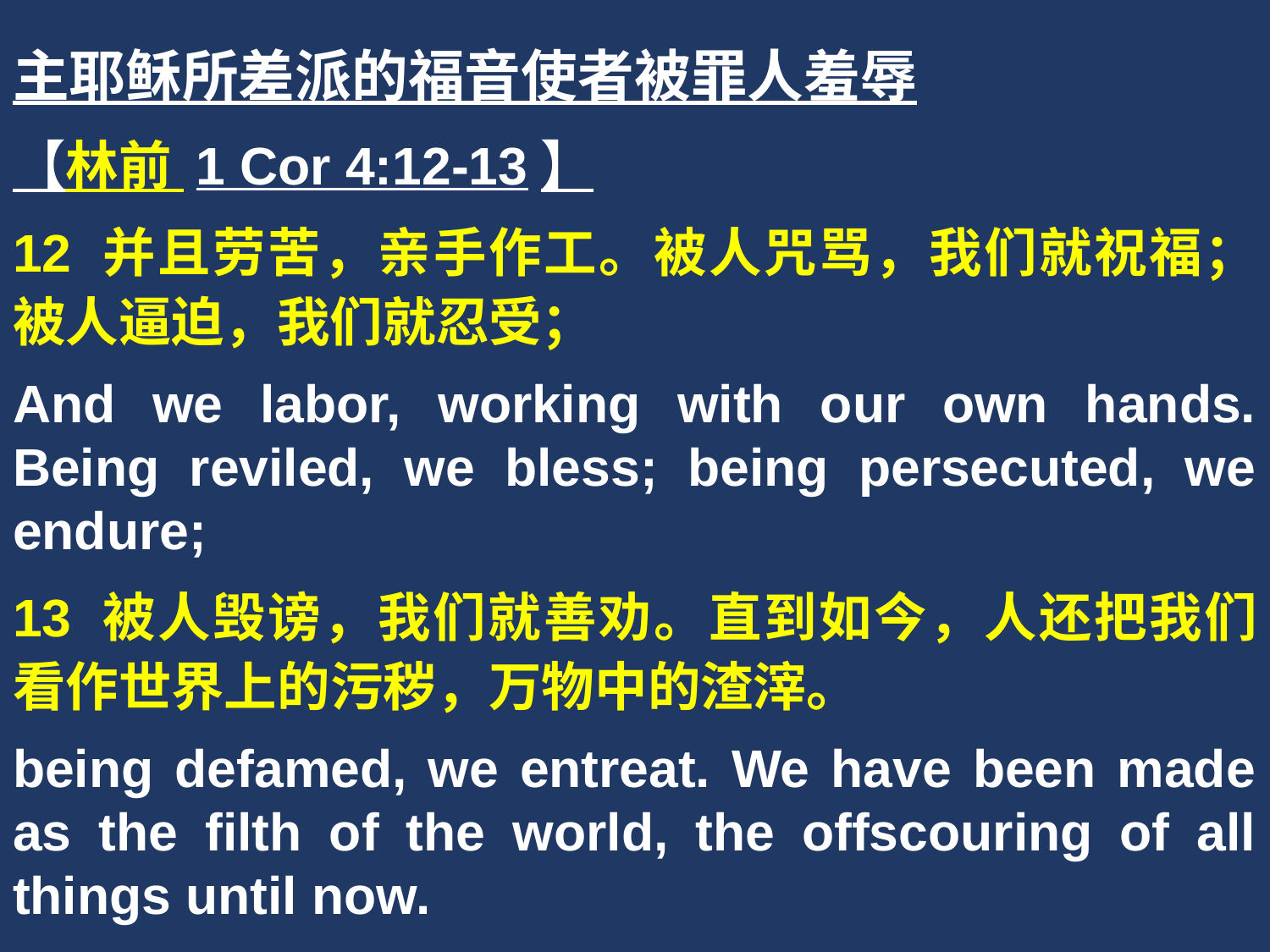

主耶稣所差派的福音使者被罪人羞辱
【林前 1 Cor 4:12-13】
12 并且劳苦，亲手作工。被人咒骂，我们就祝福；被人逼迫，我们就忍受；
And we labor, working with our own hands. Being reviled, we bless; being persecuted, we endure;
13 被人毁谤，我们就善劝。直到如今，人还把我们看作世界上的污秽，万物中的渣滓。
being defamed, we entreat. We have been made as the filth of the world, the offscouring of all things until now.